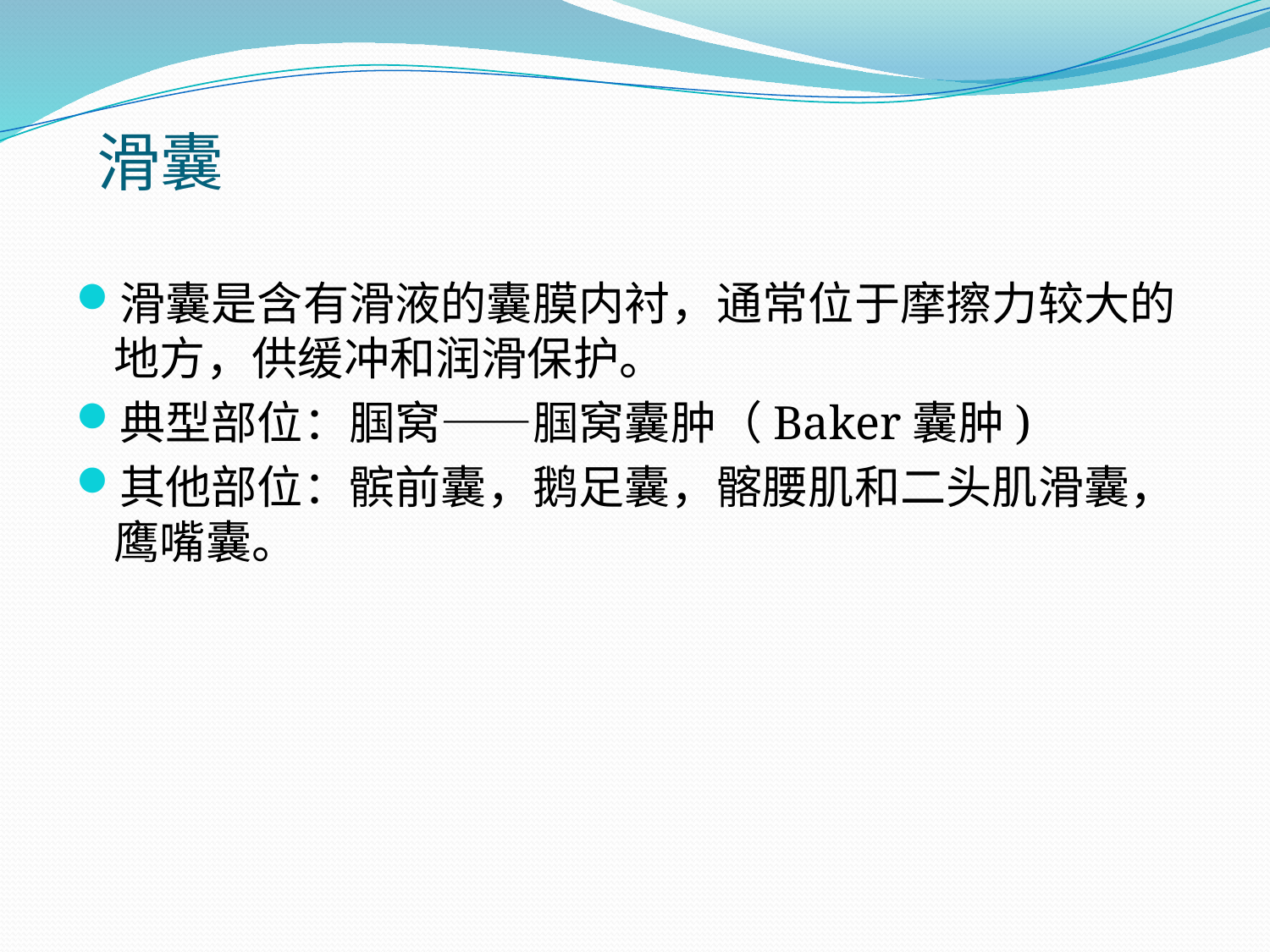

滑囊

滑囊是含有滑液的囊膜内衬，通常位于摩擦力较大的地方，供缓冲和润滑保护。
典型部位：腘窝——腘窝囊肿（Baker囊肿)
其他部位：髌前囊，鹅足囊，髂腰肌和二头肌滑囊，鹰嘴囊。